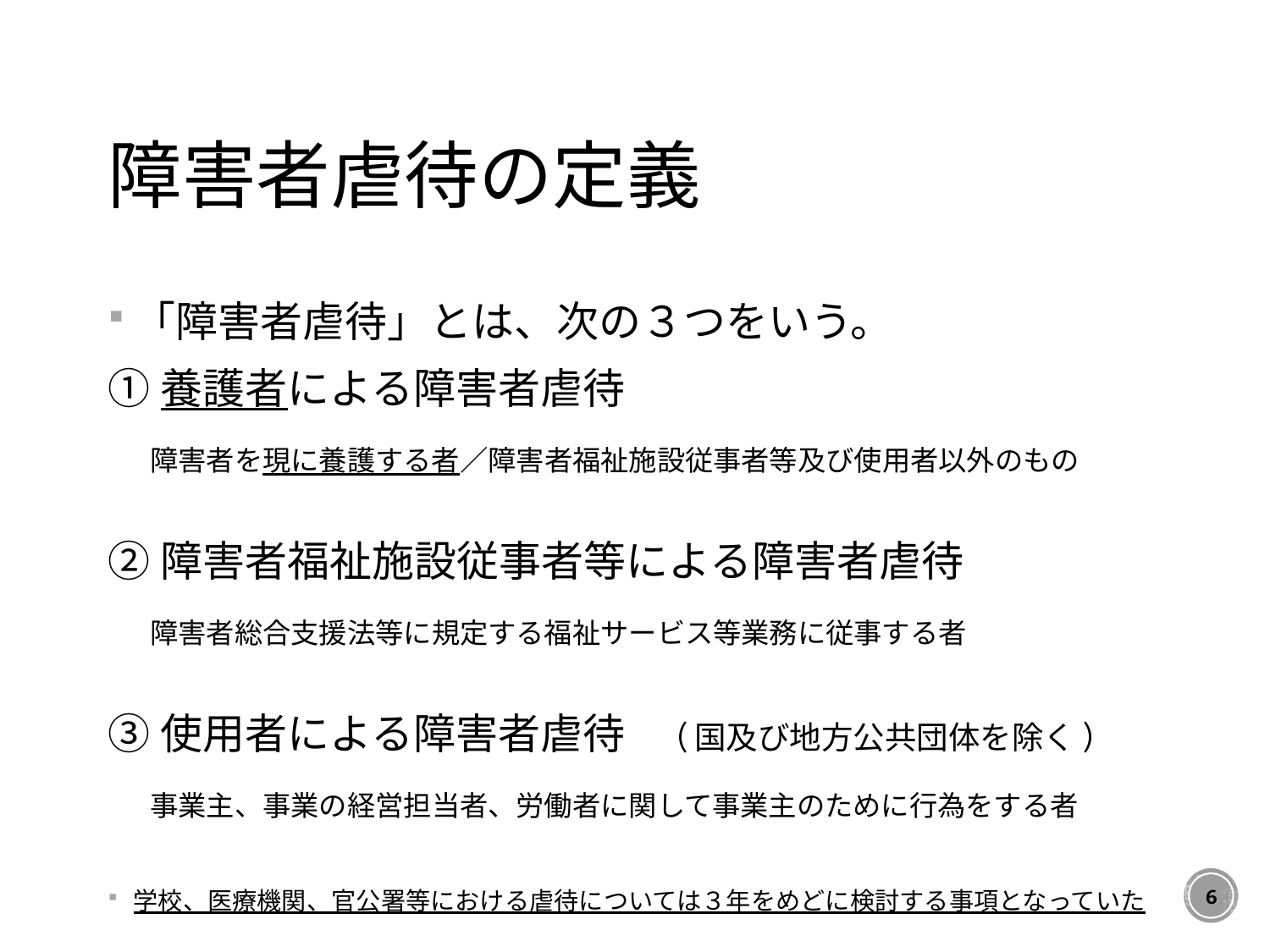

# 障害者虐待の定義
「障害者虐待」とは、次の３つをいう。
①養護者による障害者虐待
　障害者を現に養護する者／障害者福祉施設従事者等及び使用者以外のもの

②障害者福祉施設従事者等による障害者虐待
　障害者総合支援法等に規定する福祉サービス等業務に従事する者

③使用者による障害者虐待　(国及び地方公共団体を除く)
　事業主、事業の経営担当者、労働者に関して事業主のために行為をする者

学校、医療機関、官公署等における虐待については３年をめどに検討する事項となっていた

6